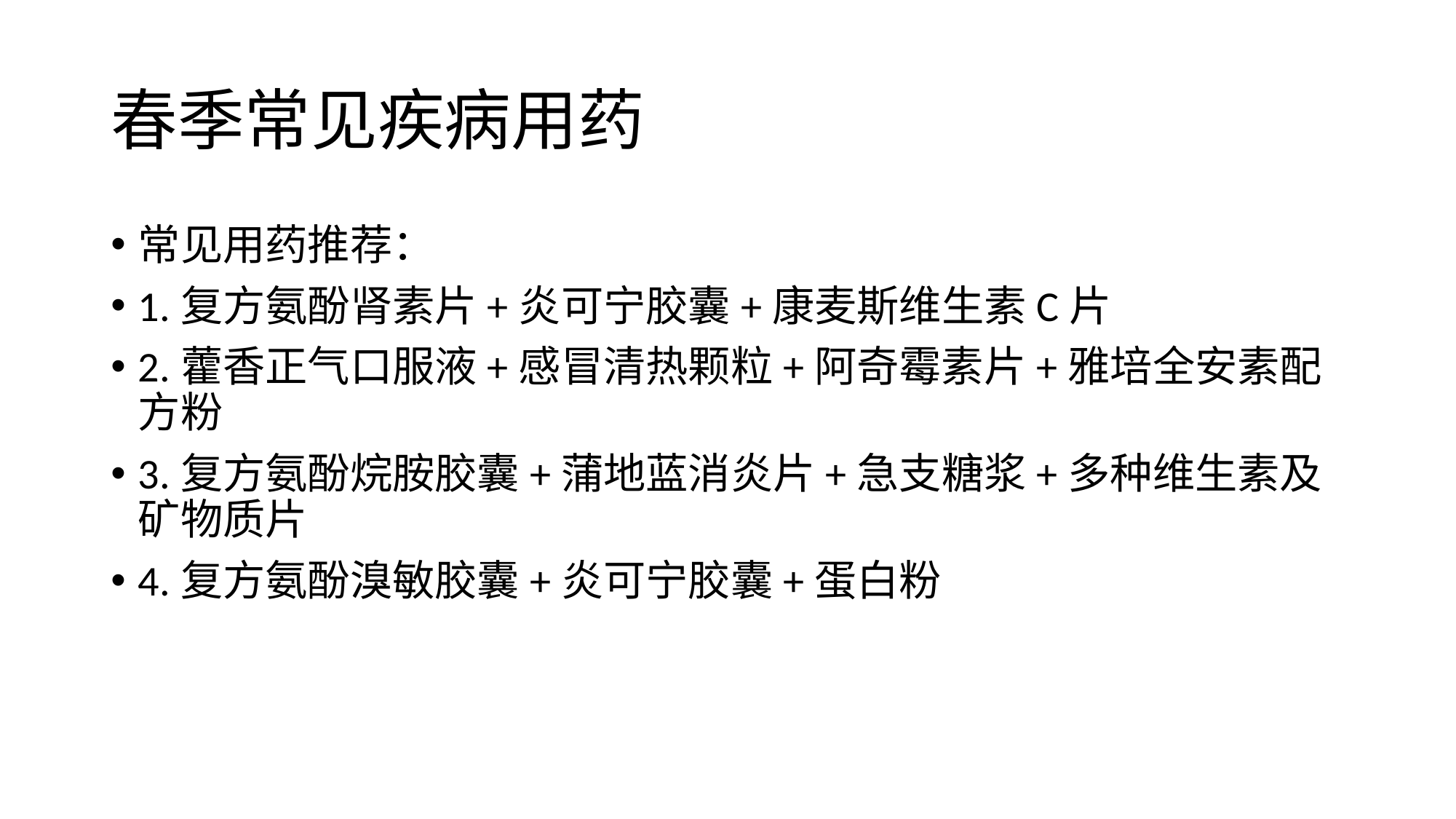

# 春季常见疾病用药
常见用药推荐：
1.复方氨酚肾素片+炎可宁胶囊+康麦斯维生素C片
2.藿香正气口服液+感冒清热颗粒+阿奇霉素片+雅培全安素配方粉
3.复方氨酚烷胺胶囊+蒲地蓝消炎片+急支糖浆+多种维生素及矿物质片
4.复方氨酚溴敏胶囊+炎可宁胶囊+蛋白粉